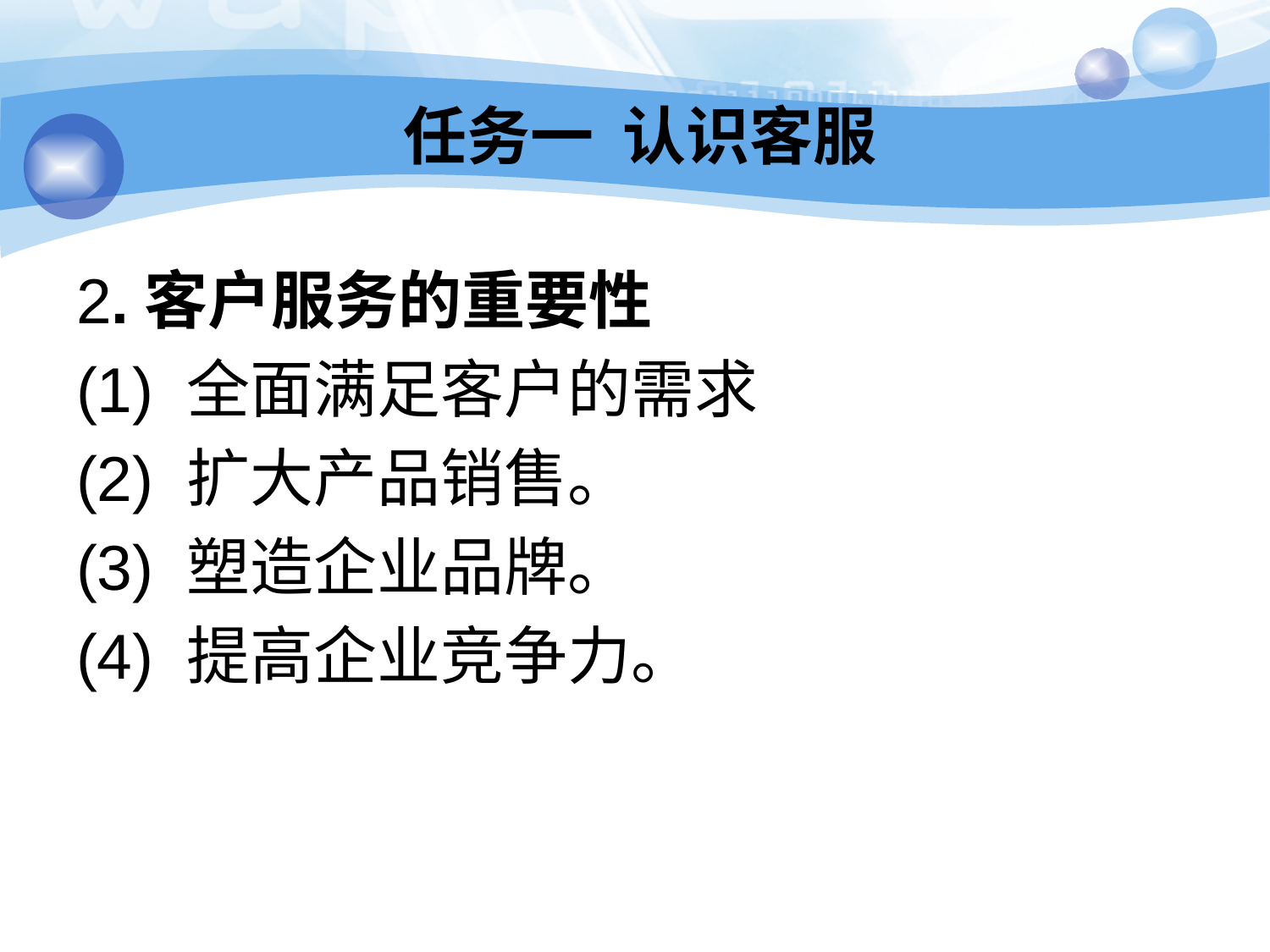

# 任务一  认识客服
2.客户服务的重要性
(1) 全面满足客户的需求
(2) 扩大产品销售。
(3) 塑造企业品牌。
(4) 提高企业竞争力。